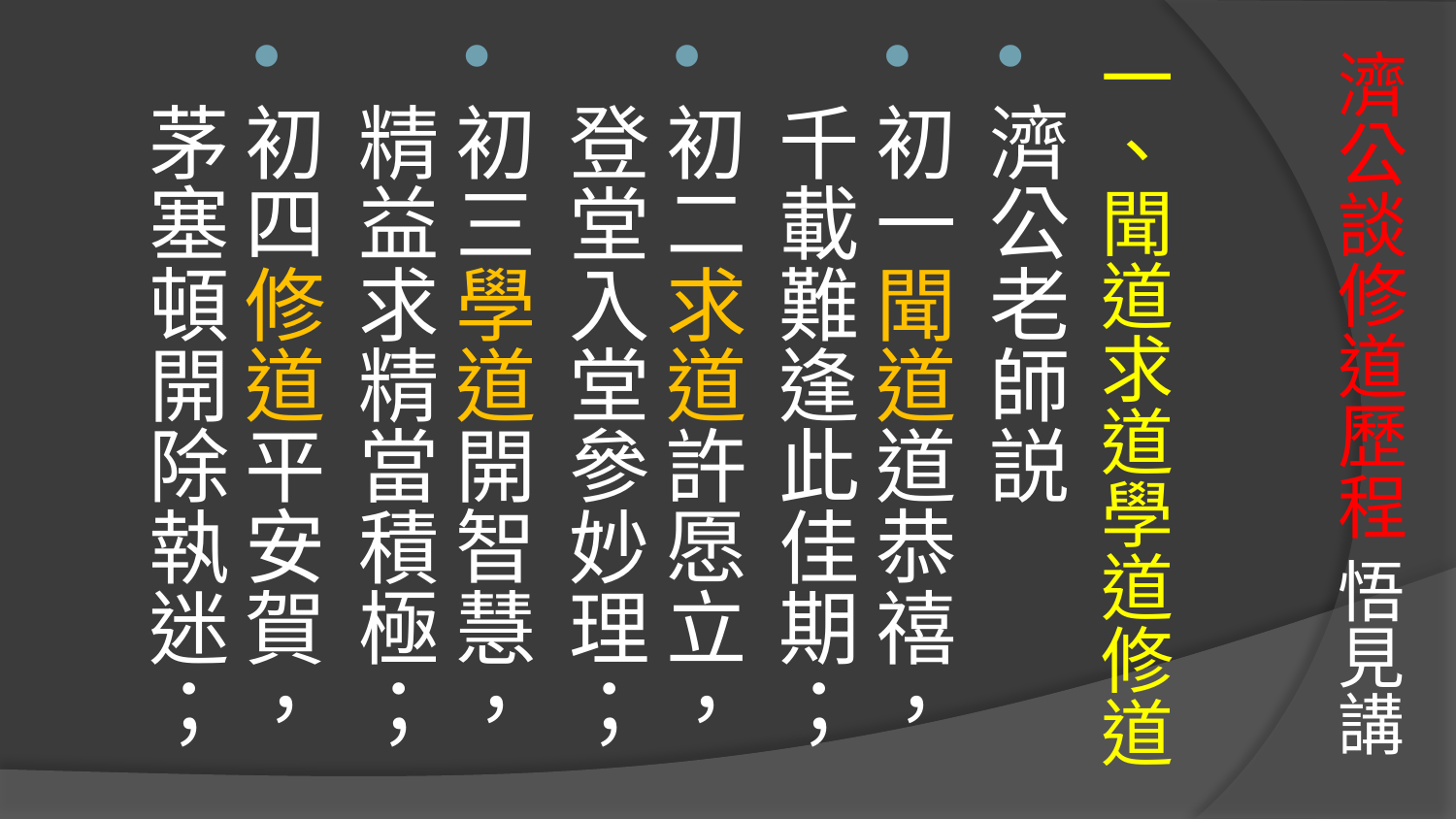

# 濟公談修道歷程 悟見講
一、聞道求道學道修道
濟公老師説
初一聞道道恭禧，千載難逢此佳期；
初二求道許愿立，登堂入堂參妙理；
初三學道開智慧，精益求精當積極；
初四修道平安賀，茅塞頓開除執迷；